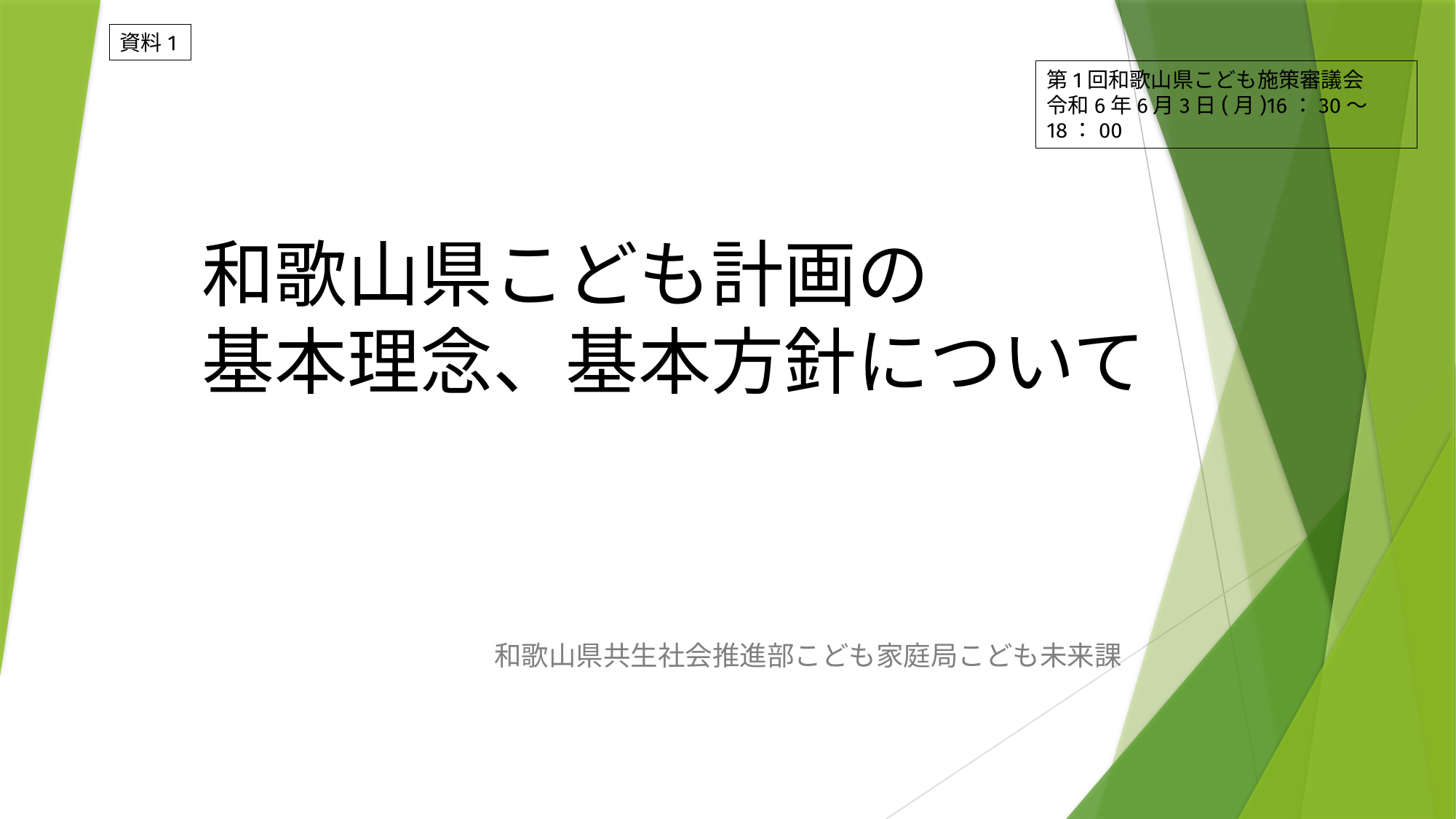

資料1
第1回和歌山県こども施策審議会
令和6年6月3日(月)16：30～18：00
# 和歌山県こども計画の 基本理念、基本方針について
和歌山県共生社会推進部こども家庭局こども未来課

０